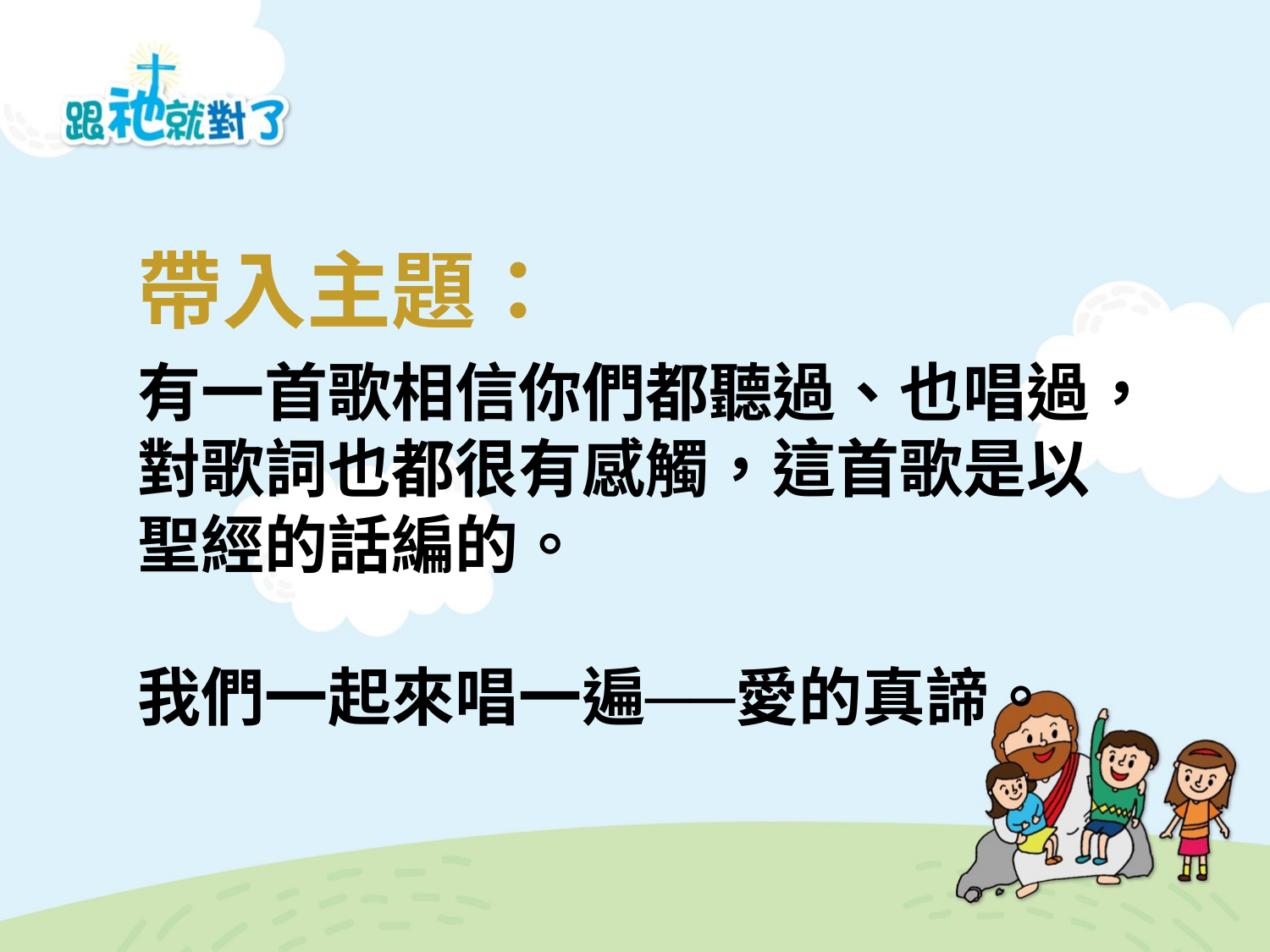

帶入主題：
有一首歌相信你們都聽過、也唱過，對歌詞也都很有感觸，這首歌是以聖經的話編的。

我們一起來唱一遍──愛的真諦。